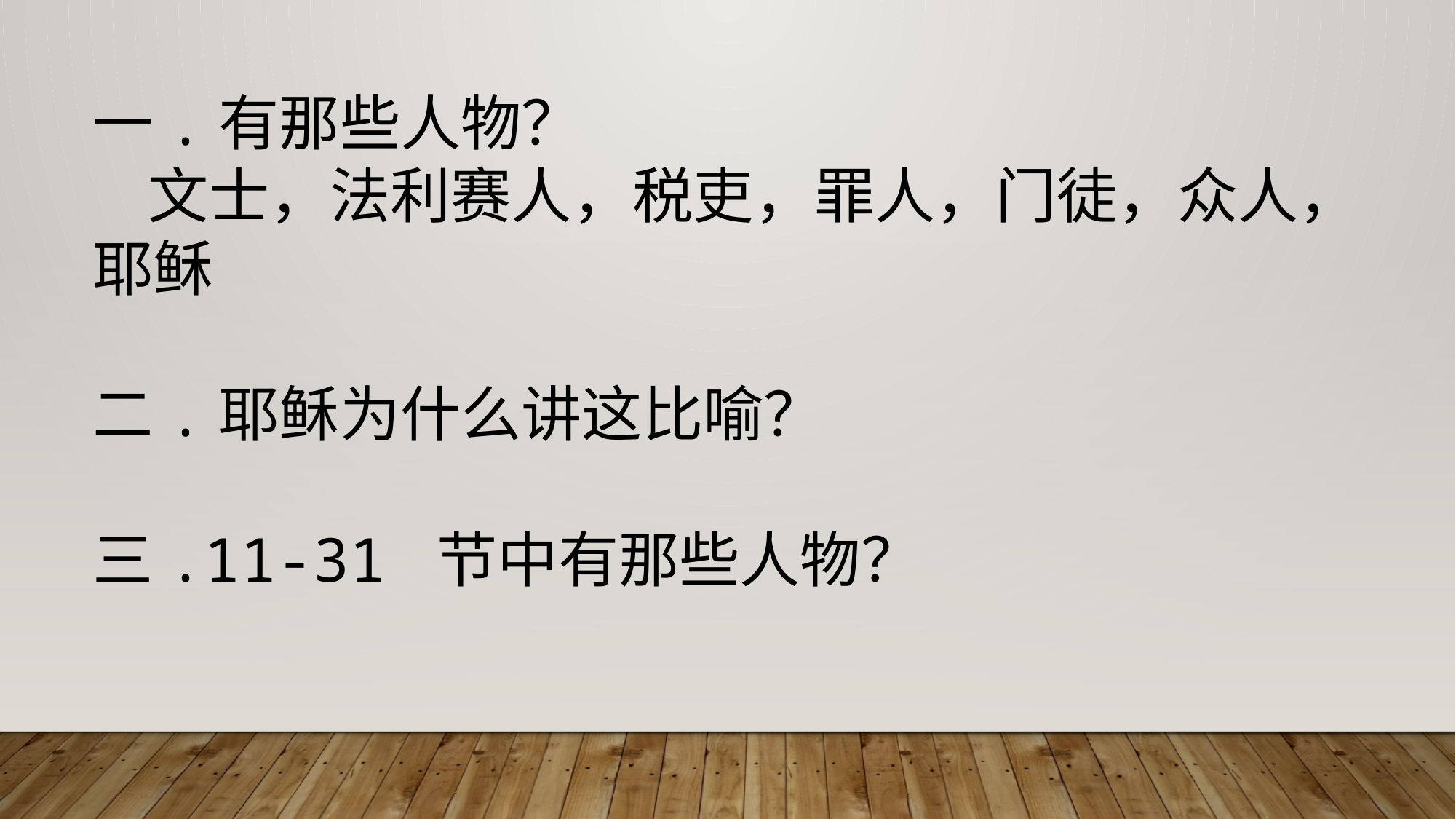

一.有那些人物？
   文士，法利赛人，税吏，罪人，门徒，众人，耶稣

二.耶稣为什么讲这比喻？

三.11-31 节中有那些人物？